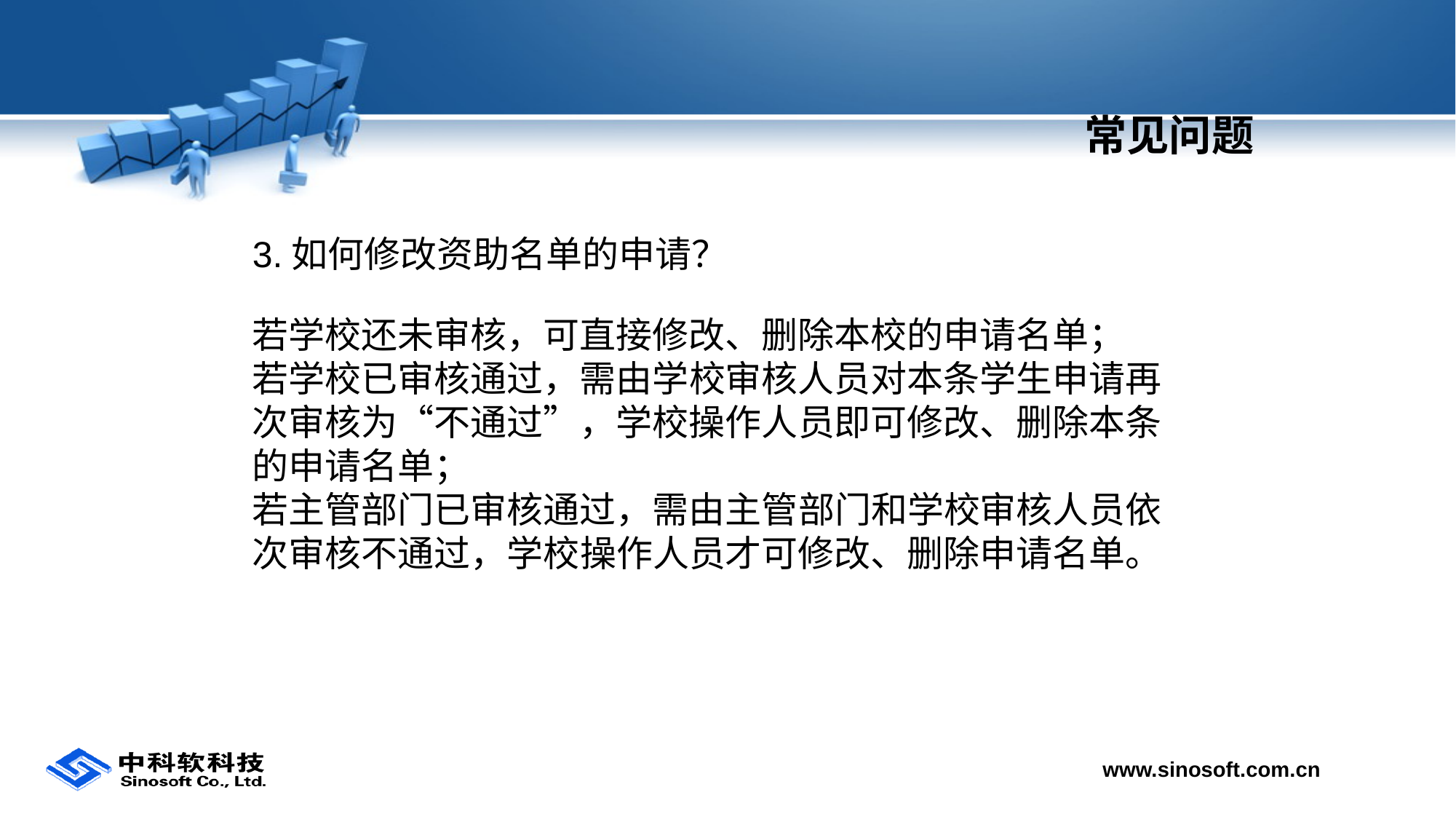

# 常见问题
3.如何修改资助名单的申请？
若学校还未审核，可直接修改、删除本校的申请名单；
若学校已审核通过，需由学校审核人员对本条学生申请再次审核为“不通过”，学校操作人员即可修改、删除本条的申请名单；
若主管部门已审核通过，需由主管部门和学校审核人员依次审核不通过，学校操作人员才可修改、删除申请名单。